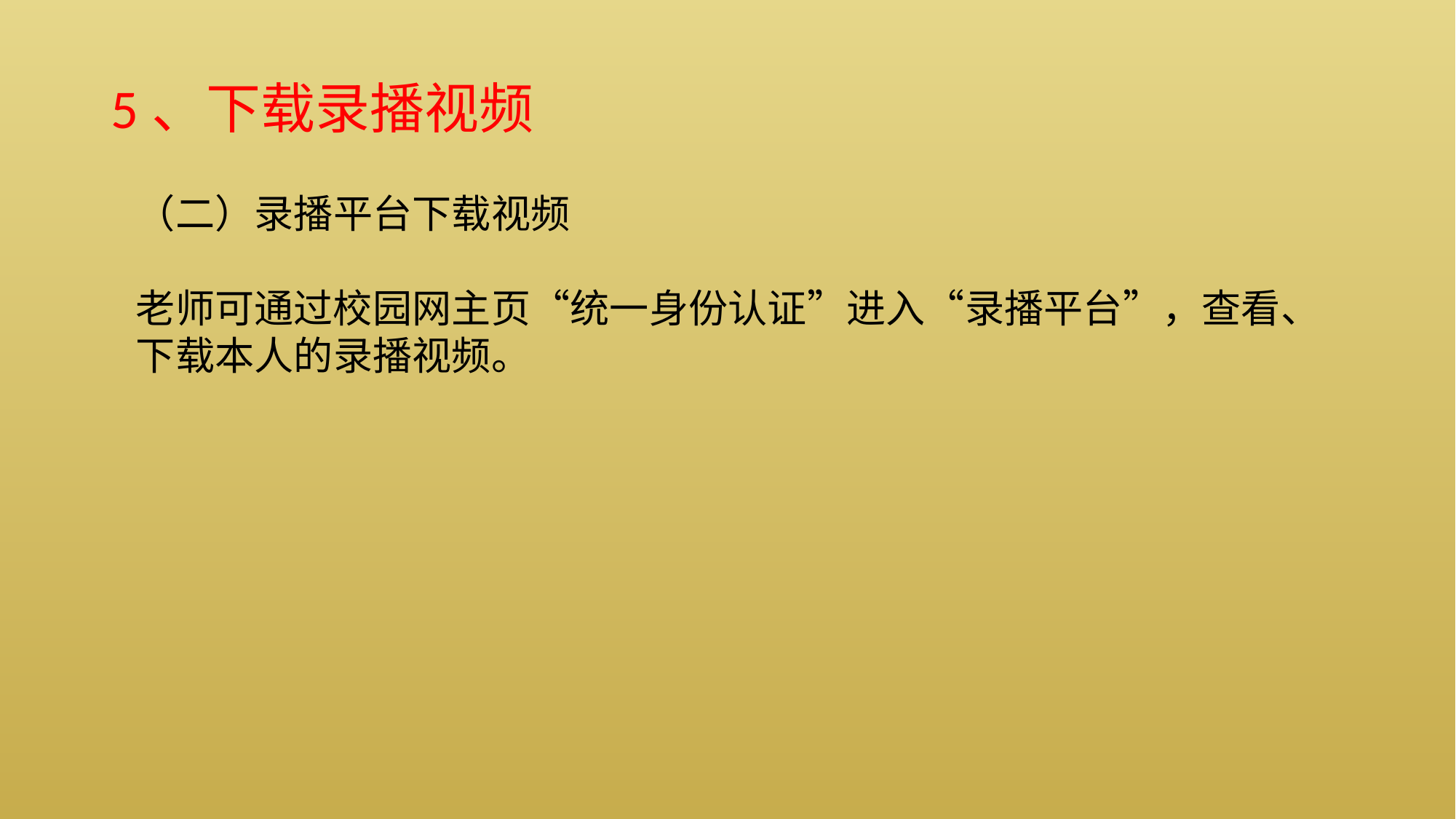

# 5、下载录播视频
（二）录播平台下载视频

老师可通过校园网主页“统一身份认证”进入“录播平台”，查看、下载本人的录播视频。